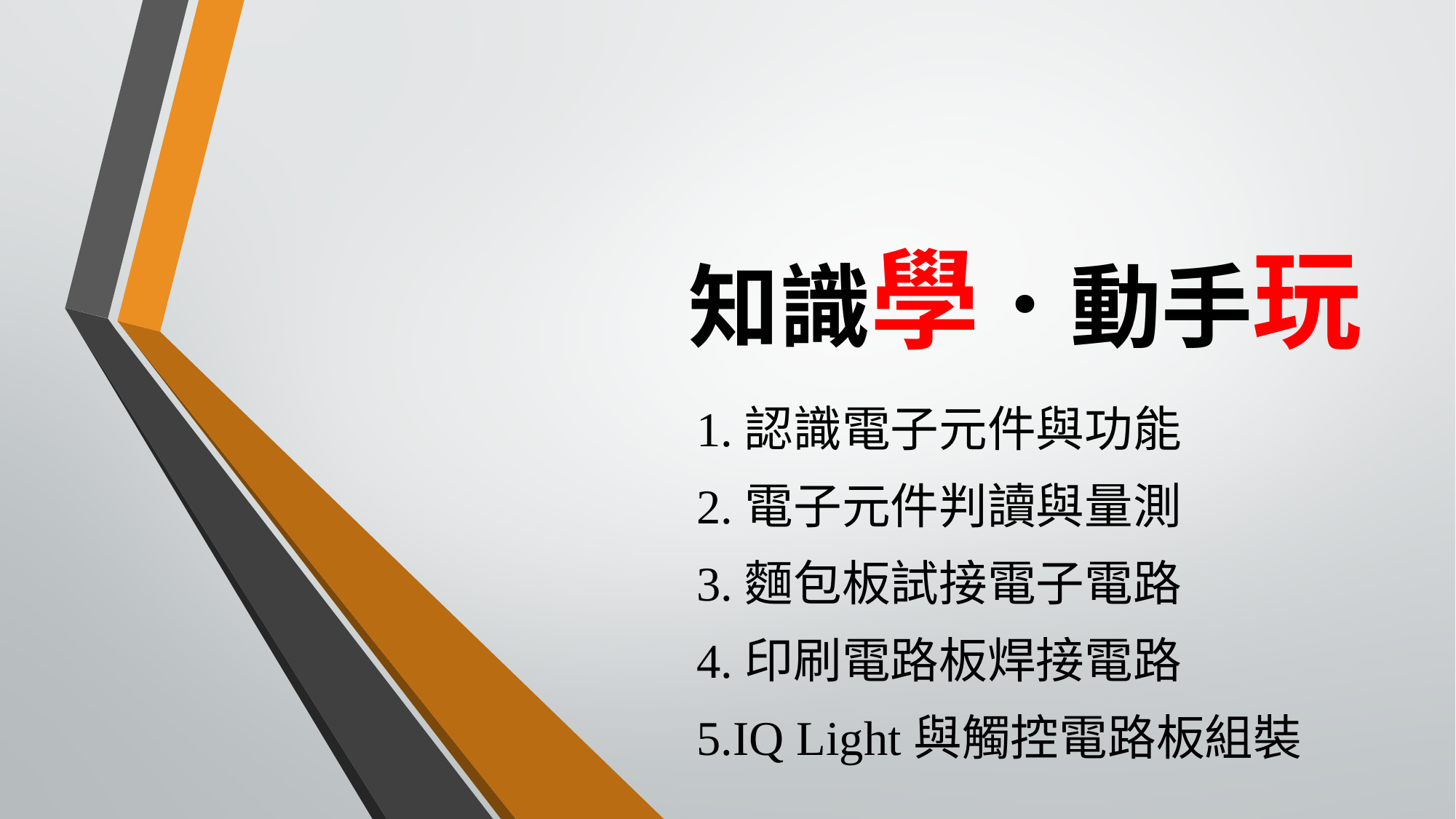

# 知識學．動手玩
1.認識電子元件與功能
2.電子元件判讀與量測
3.麵包板試接電子電路
4.印刷電路板焊接電路
5.IQ Light與觸控電路板組裝